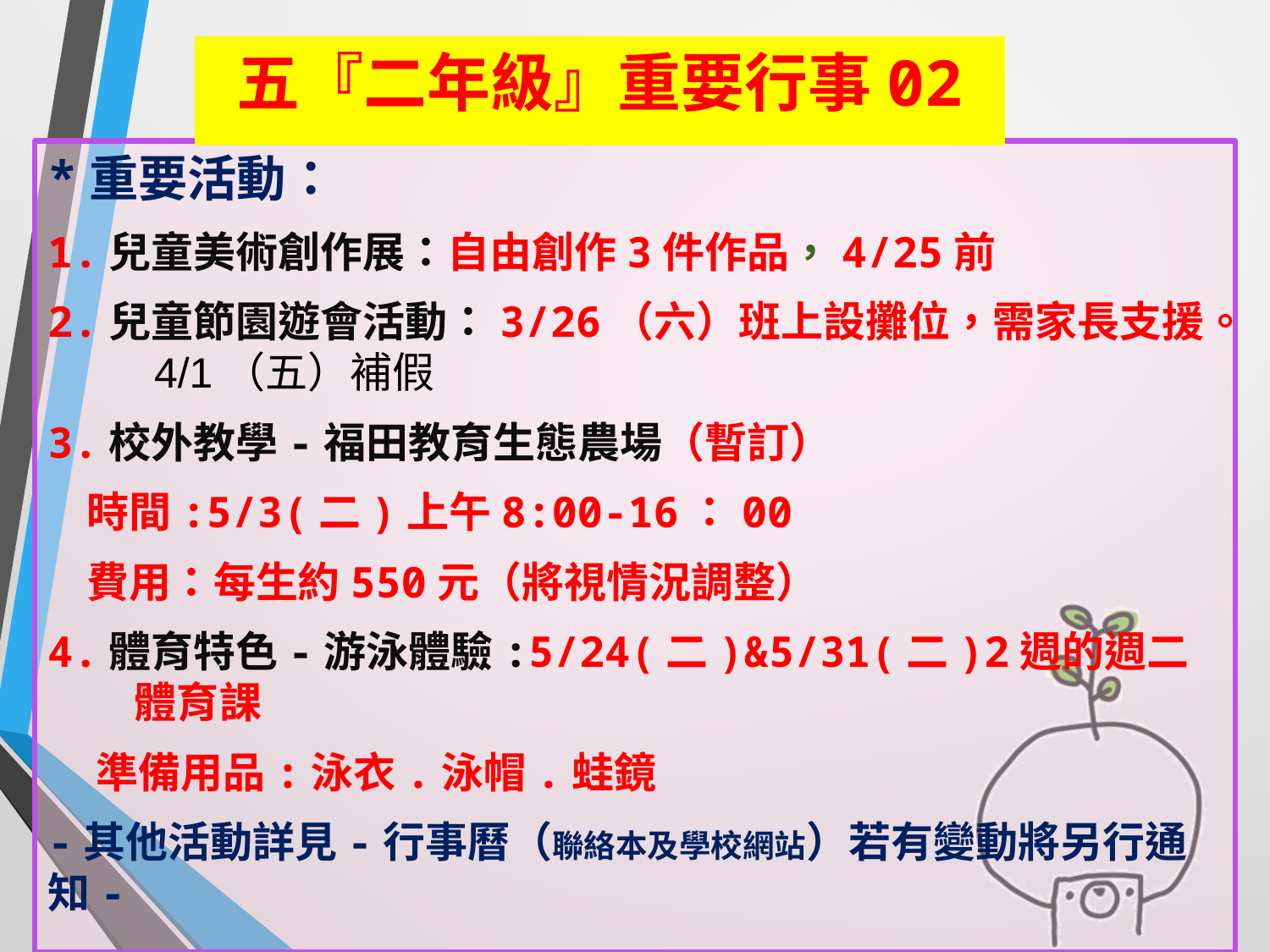

五『二年級』重要行事02
*重要活動：
1.兒童美術創作展：自由創作3件作品，4/25前
2.兒童節園遊會活動：3/26（六）班上設攤位，需家長支援。 4/1（五）補假
3.校外教學-福田教育生態農場（暫訂）
   時間:5/3(二)上午8:00-16：00
   費用：每生約550元（將視情況調整）
4.體育特色-游泳體驗:5/24(二)&5/31(二)2週的週二體育課
    準備用品:泳衣.泳帽.蛙鏡
-其他活動詳見-行事曆（聯絡本及學校網站）若有變動將另行通知-